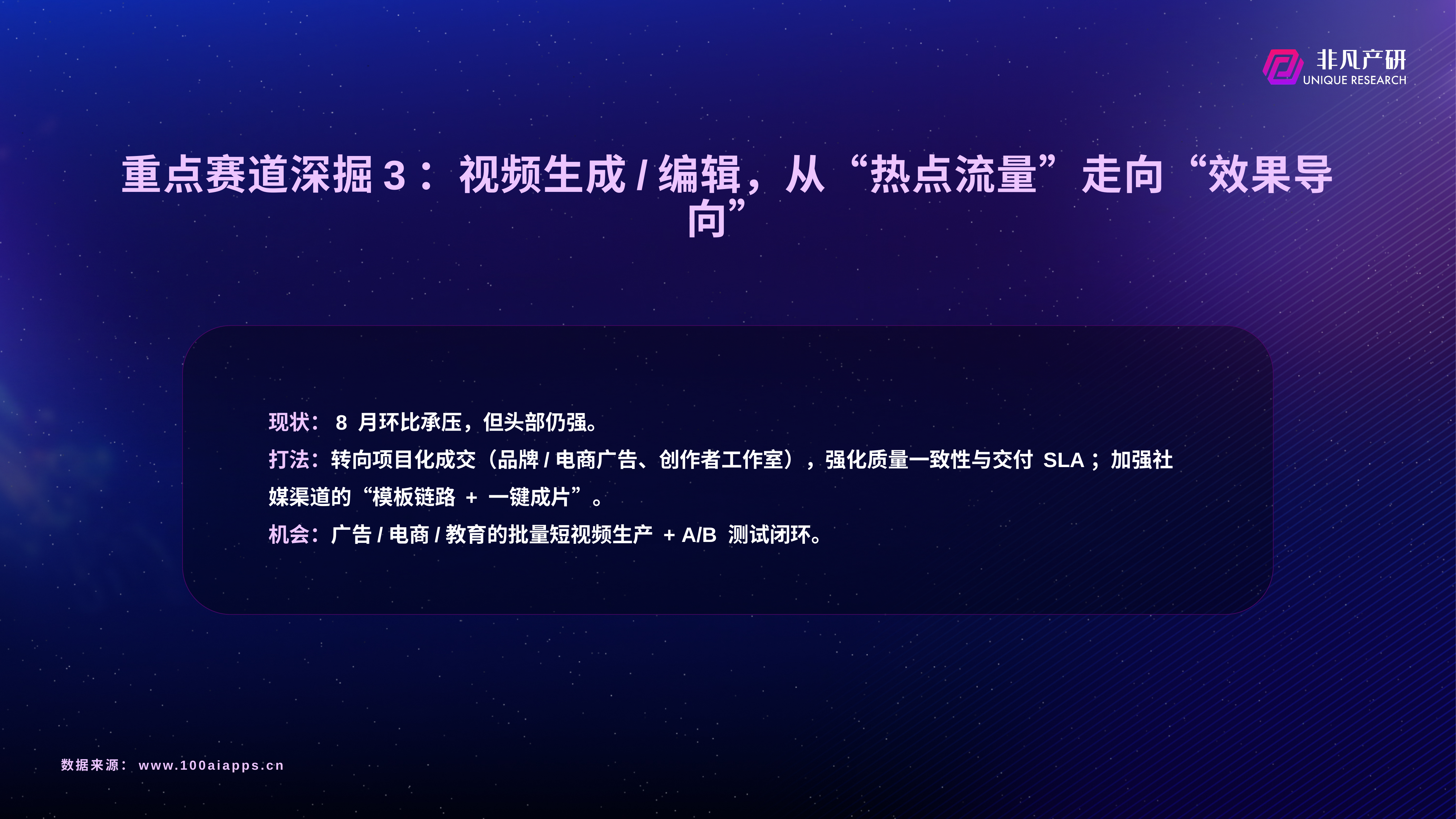

# 重点赛道深掘3：视频生成/编辑，从“热点流量”走向“效果导向”

现状：8 月环比承压，但头部仍强。
打法：转向项目化成交（品牌/电商广告、创作者工作室），强化质量一致性与交付 SLA；加强社媒渠道的“模板链路 + 一键成片”。
机会：广告/电商/教育的批量短视频生产 + A/B 测试闭环。